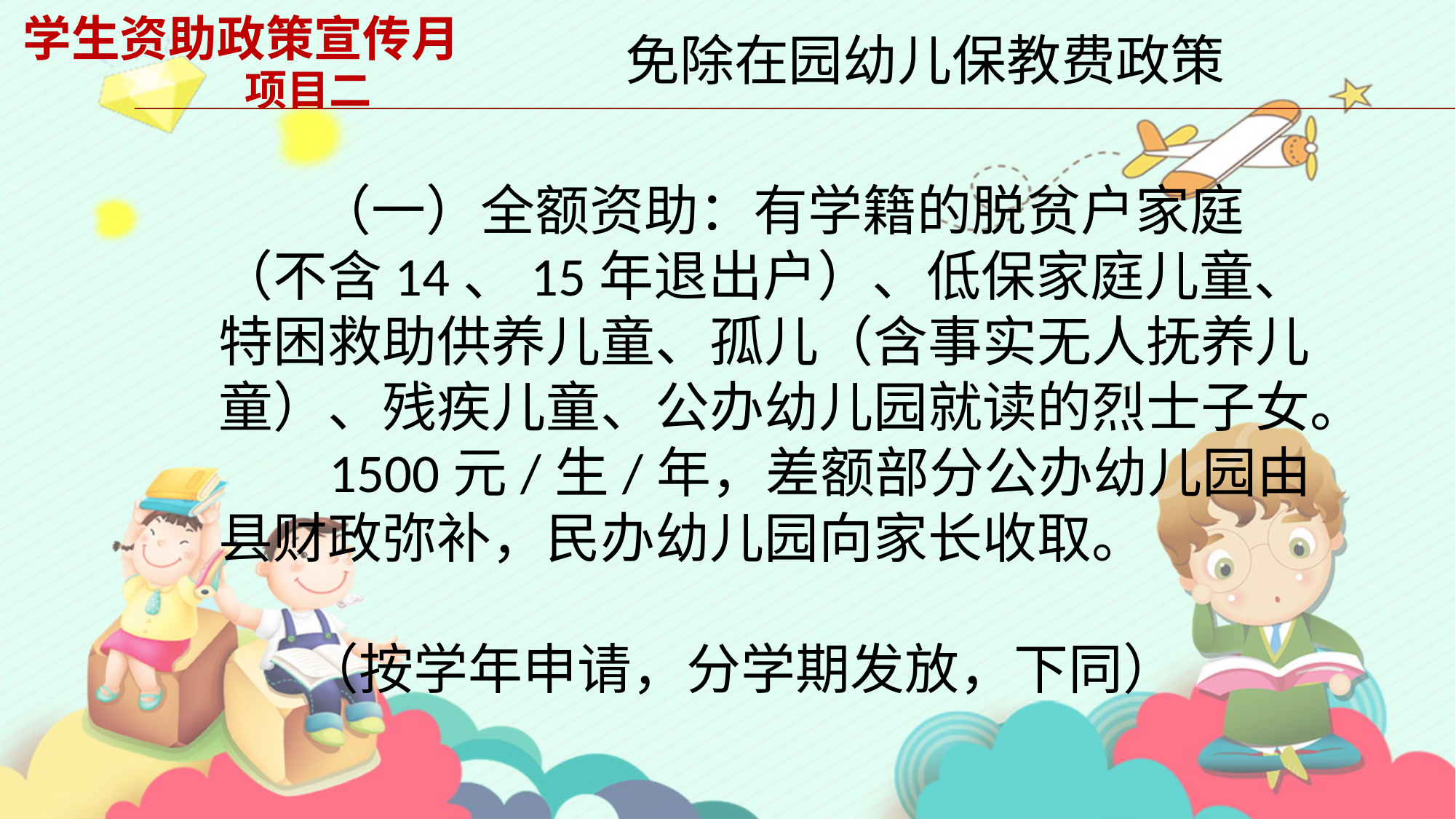

# 学生资助政策宣传月 项目二
免除在园幼儿保教费政策

       （一）全额资助：有学籍的脱贫户家庭（不含14、15年退出户）、低保家庭儿童、特困救助供养儿童、孤儿（含事实无人抚养儿童）、残疾儿童、公办幼儿园就读的烈士子女。
         1500元/生/年，差额部分公办幼儿园由县财政弥补，民办幼儿园向家长收取。

      （按学年申请，分学期发放，下同）